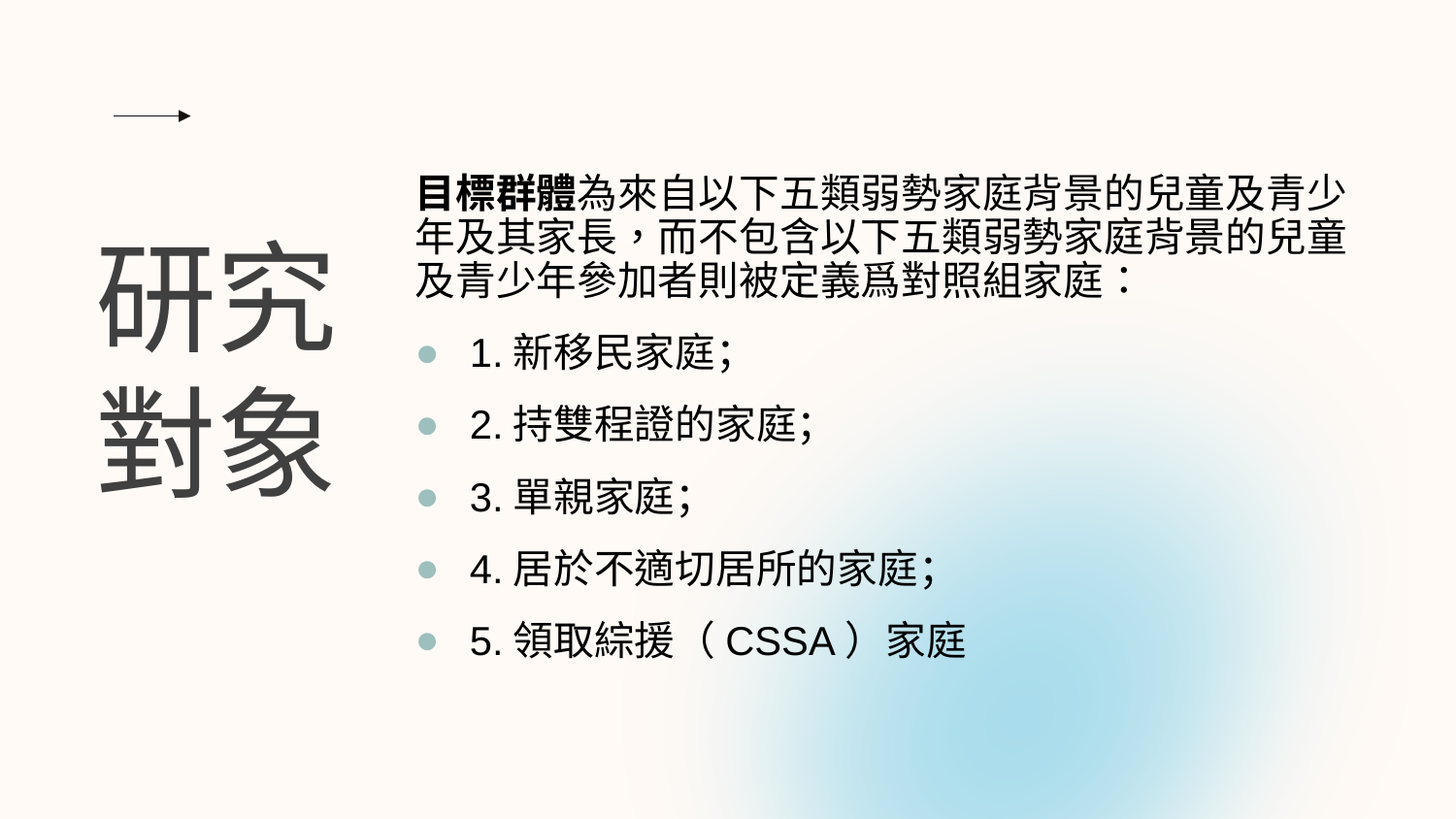

目標群體為來自以下五類弱勢家庭背景的兒童及青少年及其家長，而不包含以下五類弱勢家庭背景的兒童及青少年參加者則被定義爲對照組家庭：
1.新移民家庭；
2.持雙程證的家庭；
3.單親家庭；
4.居於不適切居所的家庭；
5.領取綜援（CSSA）家庭
# 研究對象